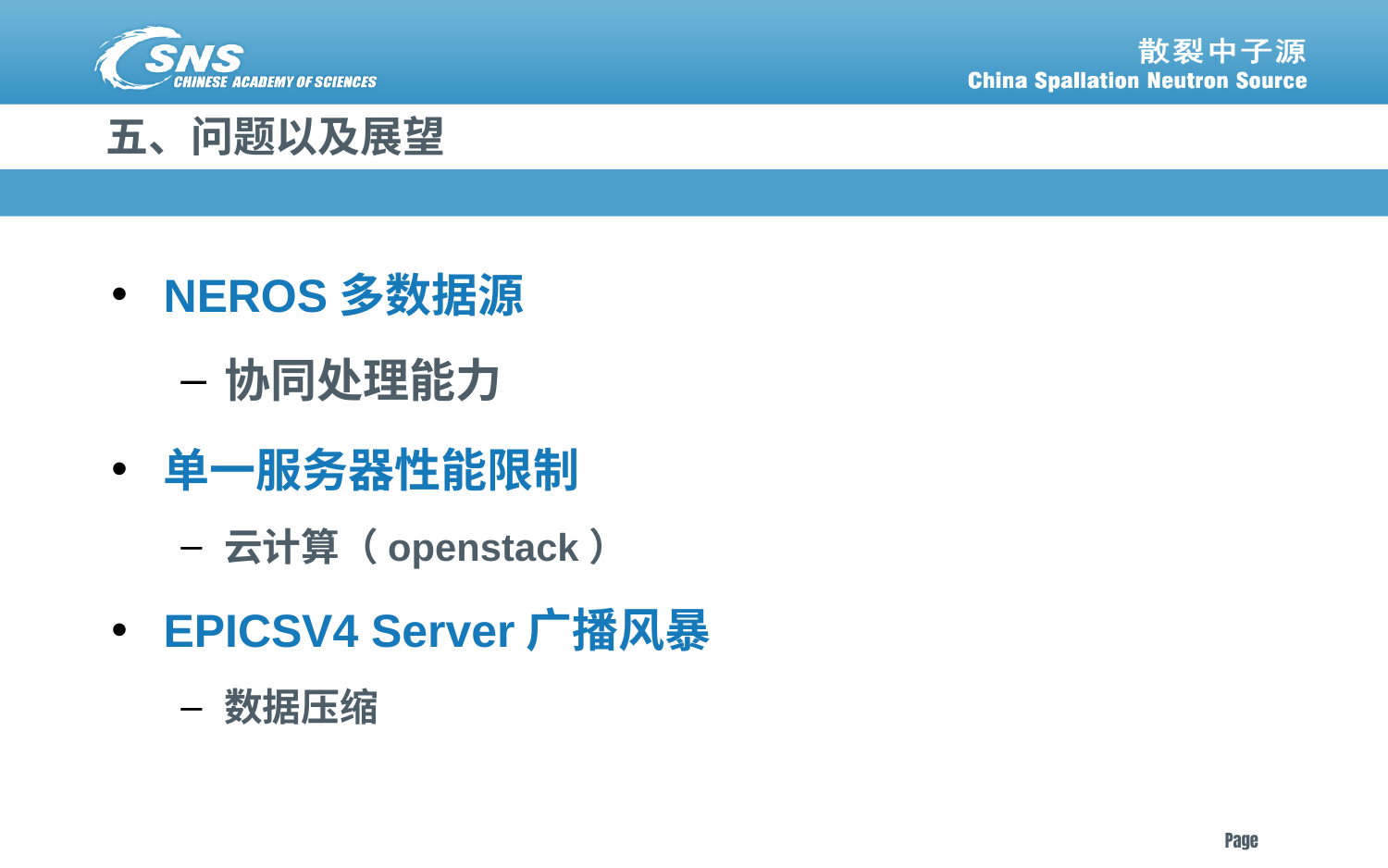

# 五、问题以及展望

NEROS多数据源
协同处理能力
单一服务器性能限制
云计算（openstack）
EPICSV4 Server广播风暴
数据压缩